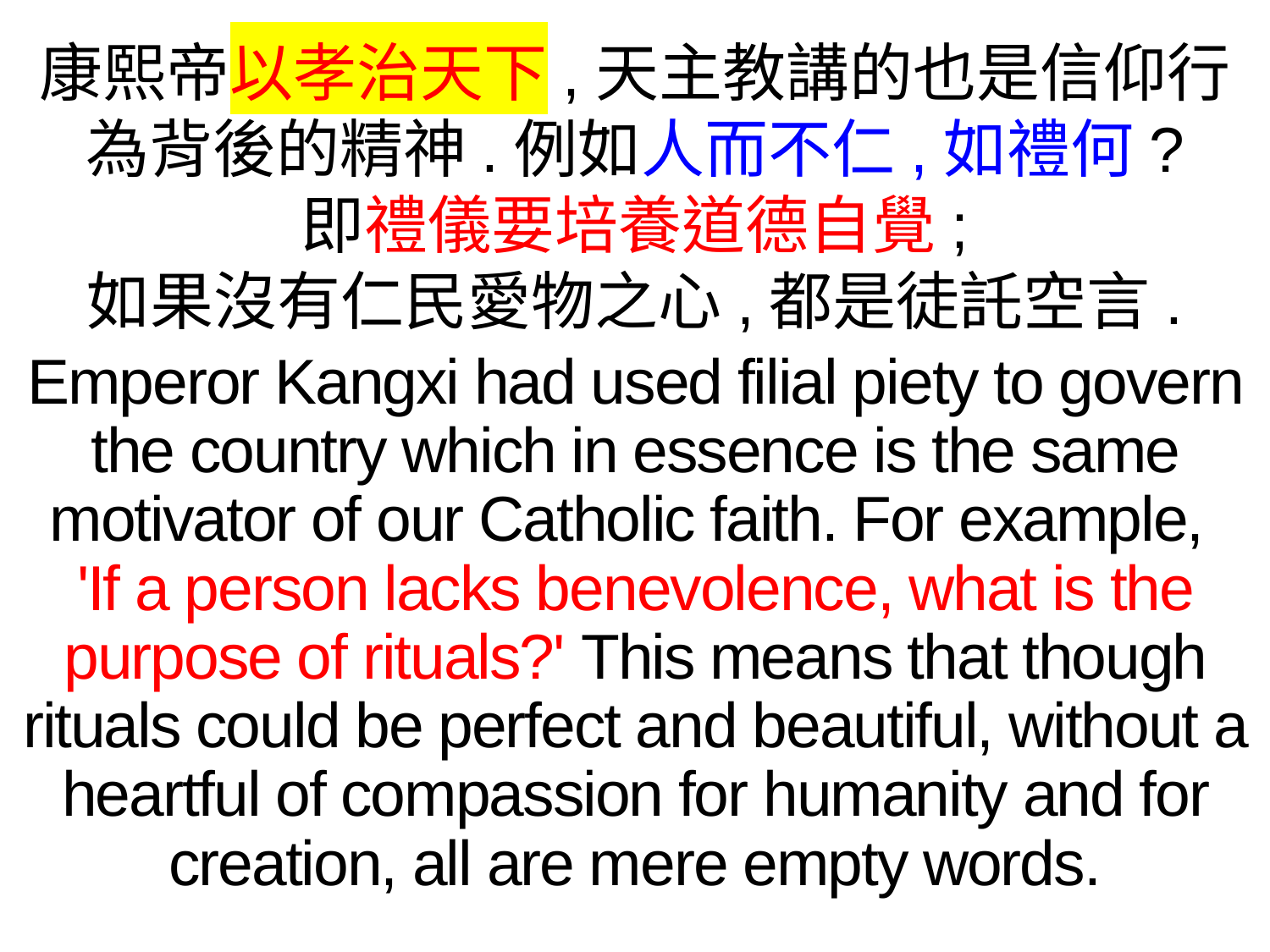

康熙帝以孝治天下,天主教講的也是信仰行為背後的精神.例如人而不仁,如禮何?
即禮儀要培養道德自覺;
如果沒有仁民愛物之心,都是徒託空言.
Emperor Kangxi had used filial piety to govern the country which in essence is the same motivator of our Catholic faith. For example,
'If a person lacks benevolence, what is the purpose of rituals?' This means that though rituals could be perfect and beautiful, without a heartful of compassion for humanity and for creation, all are mere empty words.